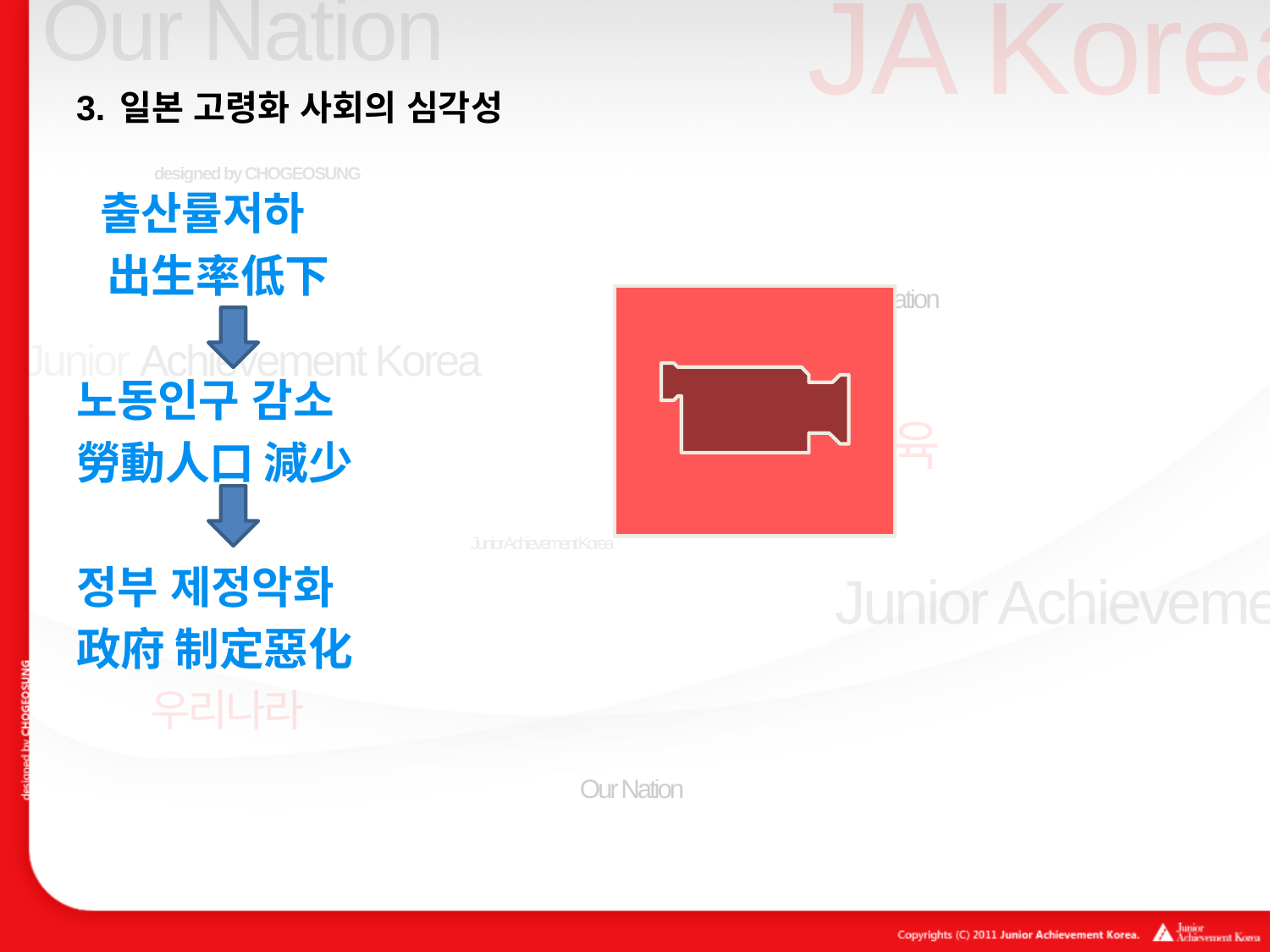

3. 일본 고령화 사회의 심각성

  출산률저하
  出生率低下

노동인구 감소
勞動人口 減少

정부 제정악화
政府 制定惡化